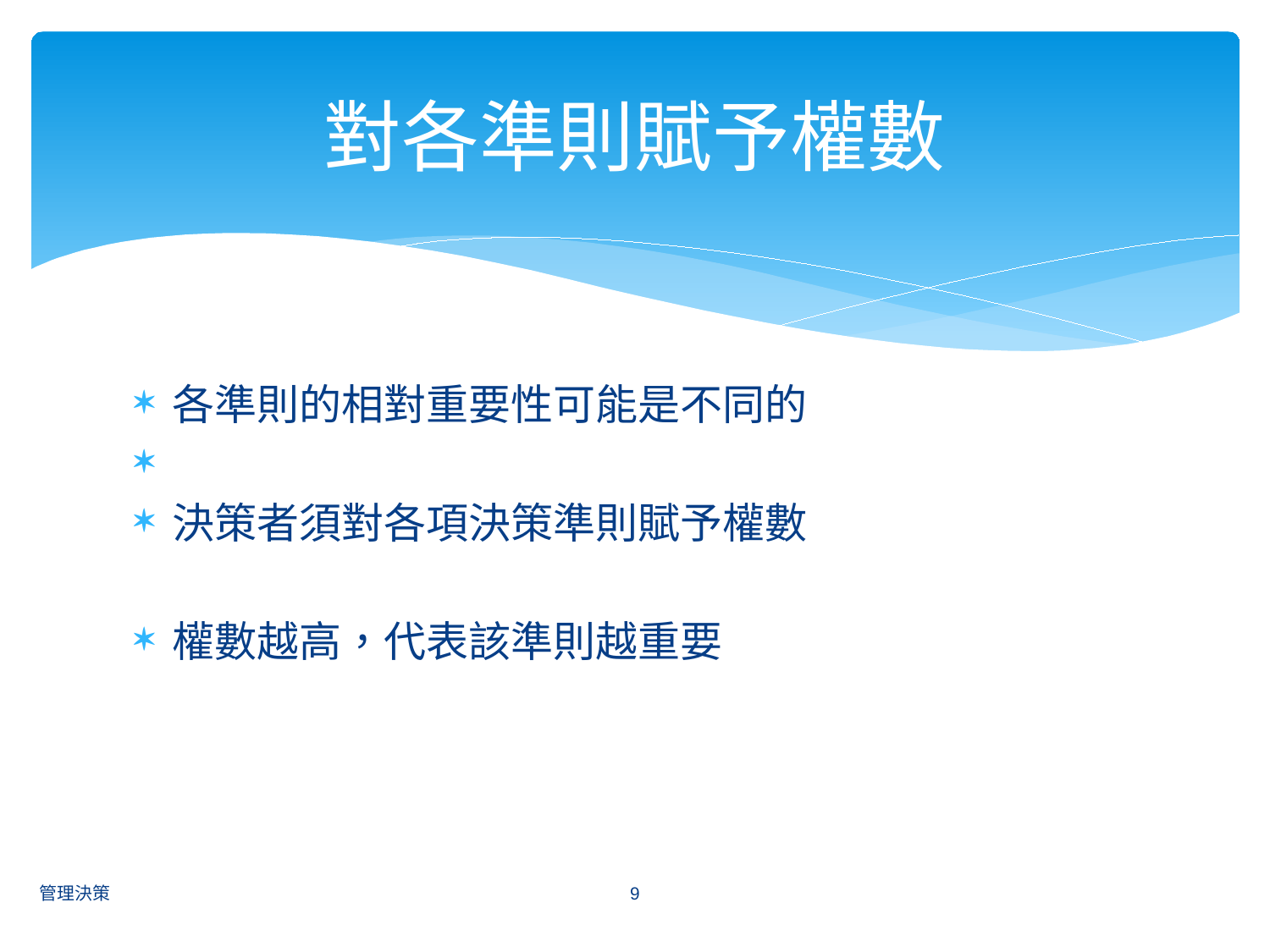

# 對各準則賦予權數
各準則的相對重要性可能是不同的

決策者須對各項決策準則賦予權數

權數越高，代表該準則越重要
9
管理決策